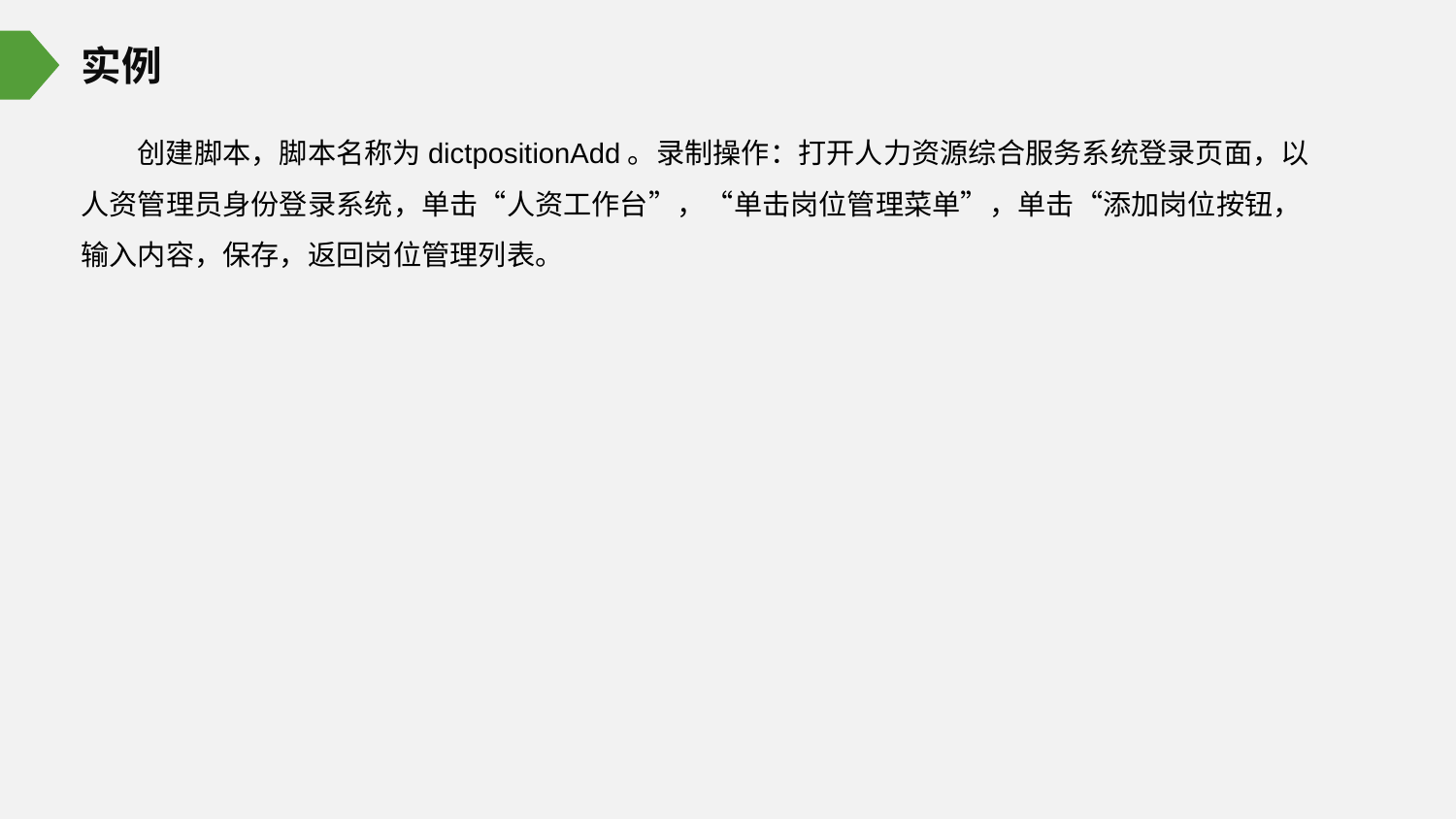

实例
创建脚本，脚本名称为dictpositionAdd。录制操作：打开人力资源综合服务系统登录页面，以人资管理员身份登录系统，单击“人资工作台”，“单击岗位管理菜单”，单击“添加岗位按钮，输入内容，保存，返回岗位管理列表。